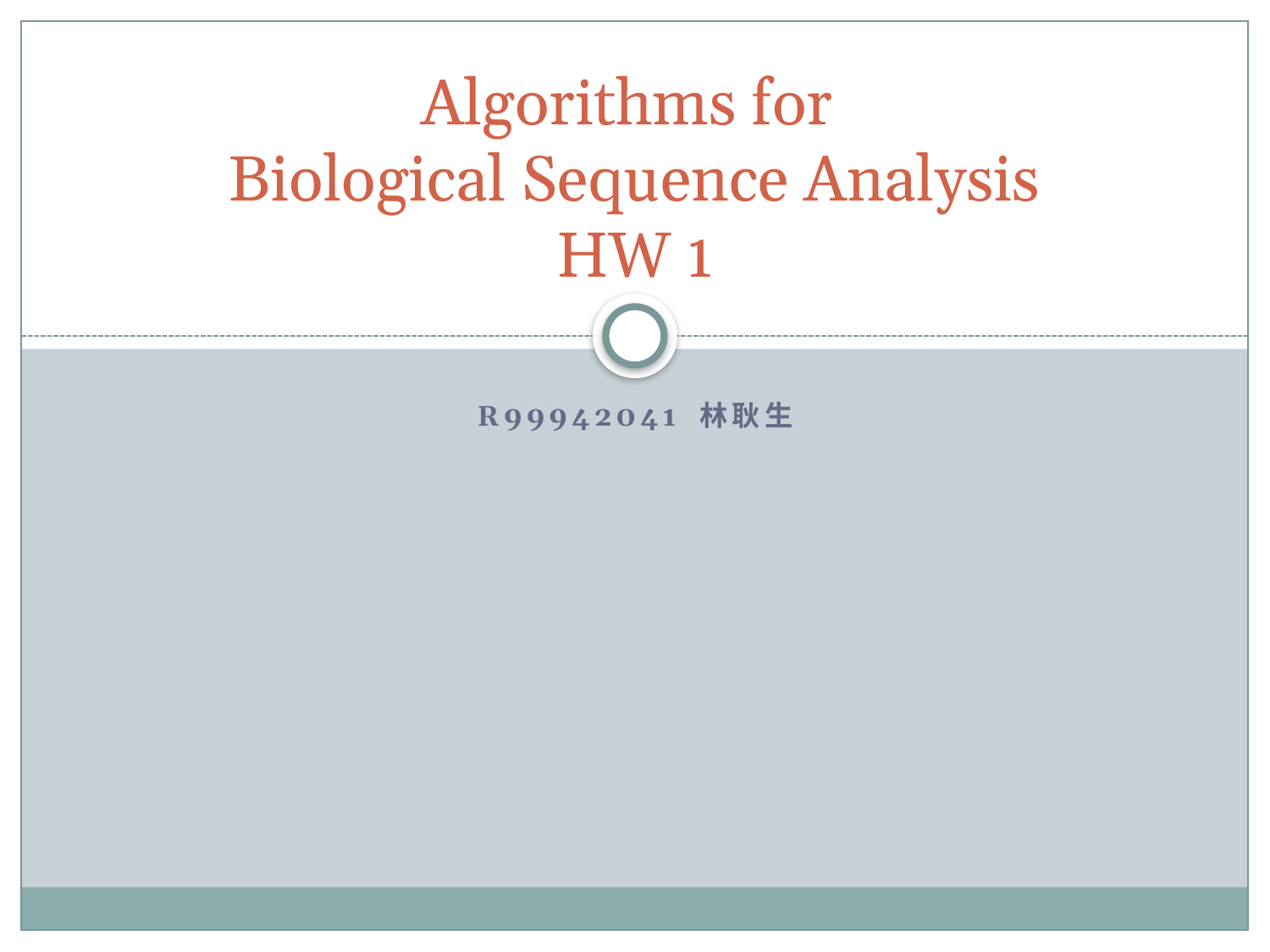

# Algorithms for Biological Sequence Analysis HW 1
R99942041 林耿生